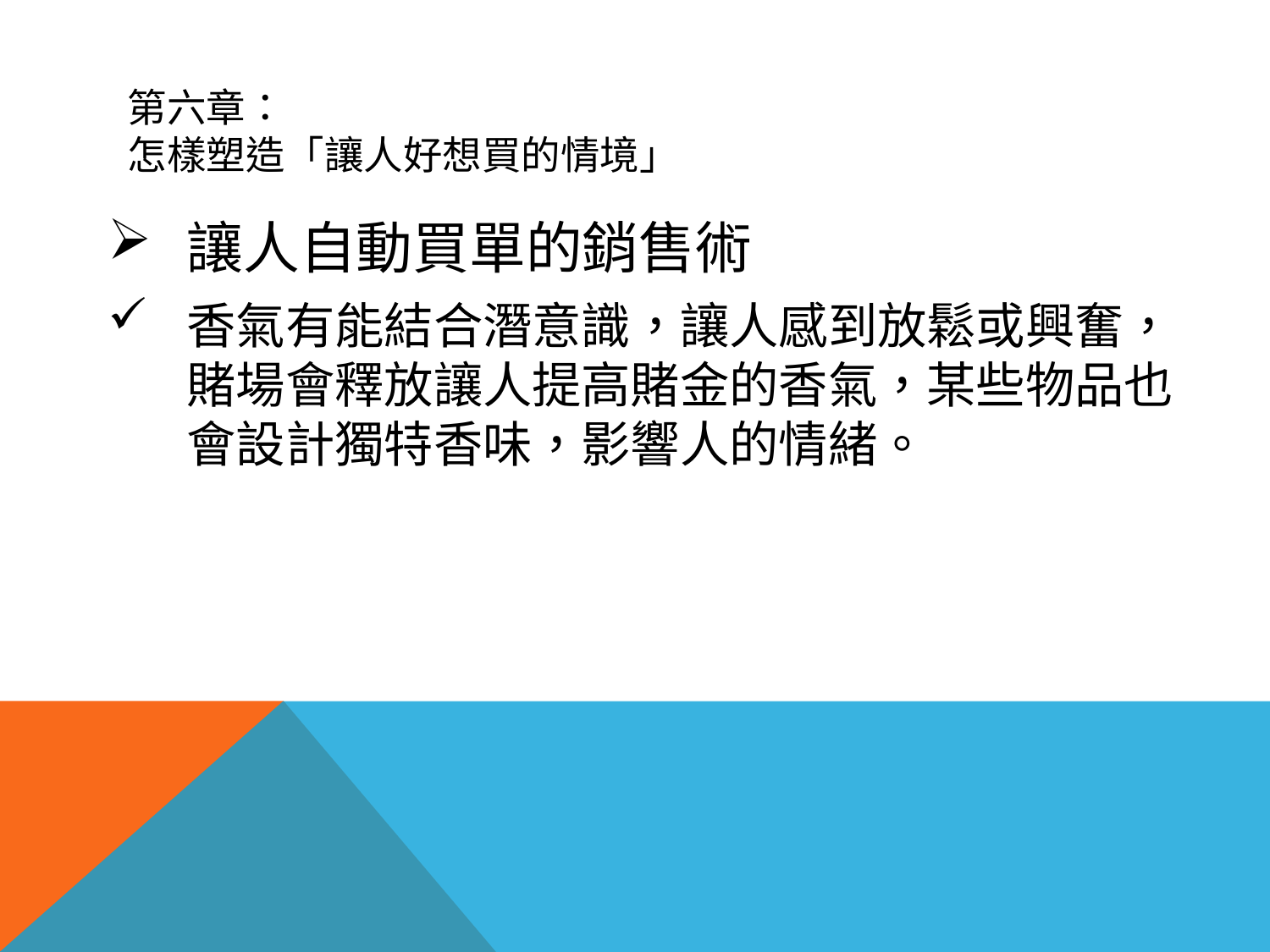

# 第六章： 怎樣塑造「讓人好想買的情境」
讓人自動買單的銷售術
香氣有能結合潛意識，讓人感到放鬆或興奮，賭場會釋放讓人提高賭金的香氣，某些物品也會設計獨特香味，影響人的情緒。